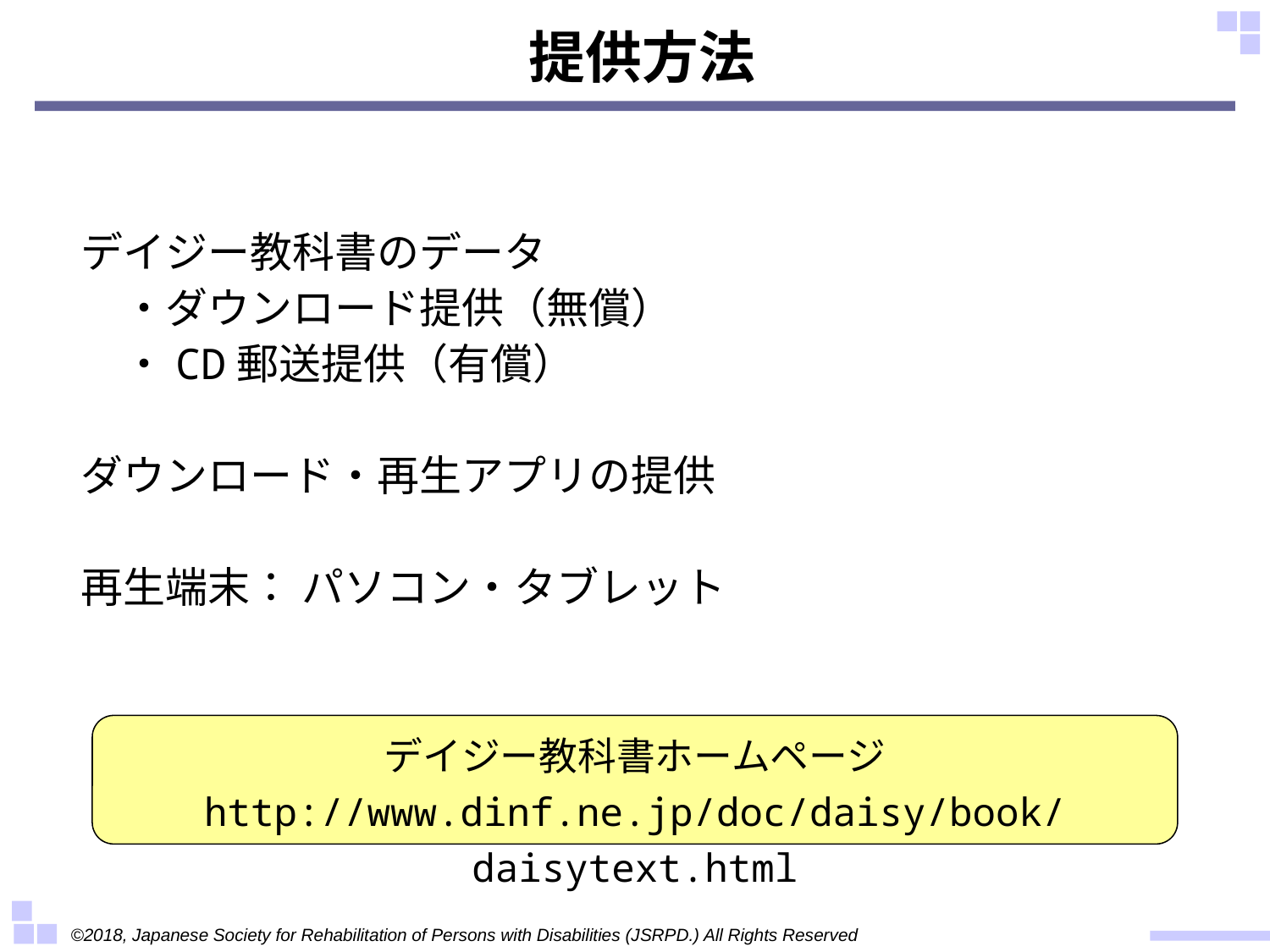

提供方法
デイジー教科書のデータ
　・ダウンロード提供（無償）
　・CD郵送提供（有償）

ダウンロード・再生アプリの提供

再生端末： パソコン・タブレット

デイジー教科書ホームページ
http://www.dinf.ne.jp/doc/daisy/book/daisytext.html